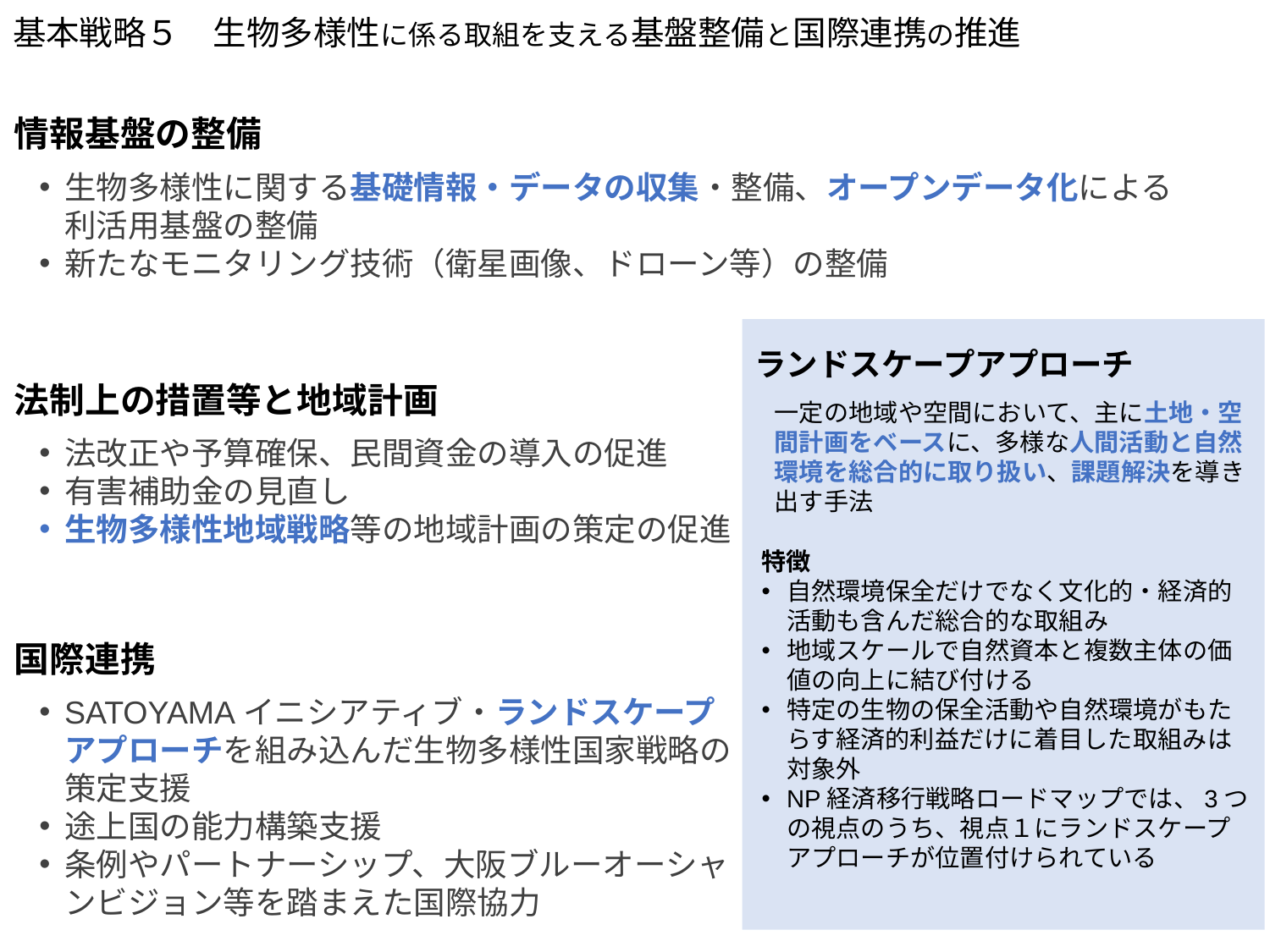

# 基本戦略５　生物多様性に係る取組を支える基盤整備と国際連携の推進
情報基盤の整備
生物多様性に関する基礎情報・データの収集・整備、オープンデータ化による利活用基盤の整備
新たなモニタリング技術（衛星画像、ドローン等）の整備

ランドスケープアプローチ
一定の地域や空間において、主に土地・空間計画をベースに、多様な人間活動と自然環境を総合的に取り扱い、課題解決を導き出す手法
特徴
自然環境保全だけでなく文化的・経済的活動も含んだ総合的な取組み
地域スケールで自然資本と複数主体の価値の向上に結び付ける
特定の生物の保全活動や自然環境がもたらす経済的利益だけに着目した取組みは対象外
NP経済移行戦略ロードマップでは、3つの視点のうち、視点１にランドスケープアプローチが位置付けられている
法制上の措置等と地域計画
法改正や予算確保、民間資金の導入の促進
有害補助金の見直し
生物多様性地域戦略等の地域計画の策定の促進
国際連携
SATOYAMAイニシアティブ・ランドスケープアプローチを組み込んだ生物多様性国家戦略の策定支援
途上国の能力構築支援
条例やパートナーシップ、大阪ブルーオーシャンビジョン等を踏まえた国際協力